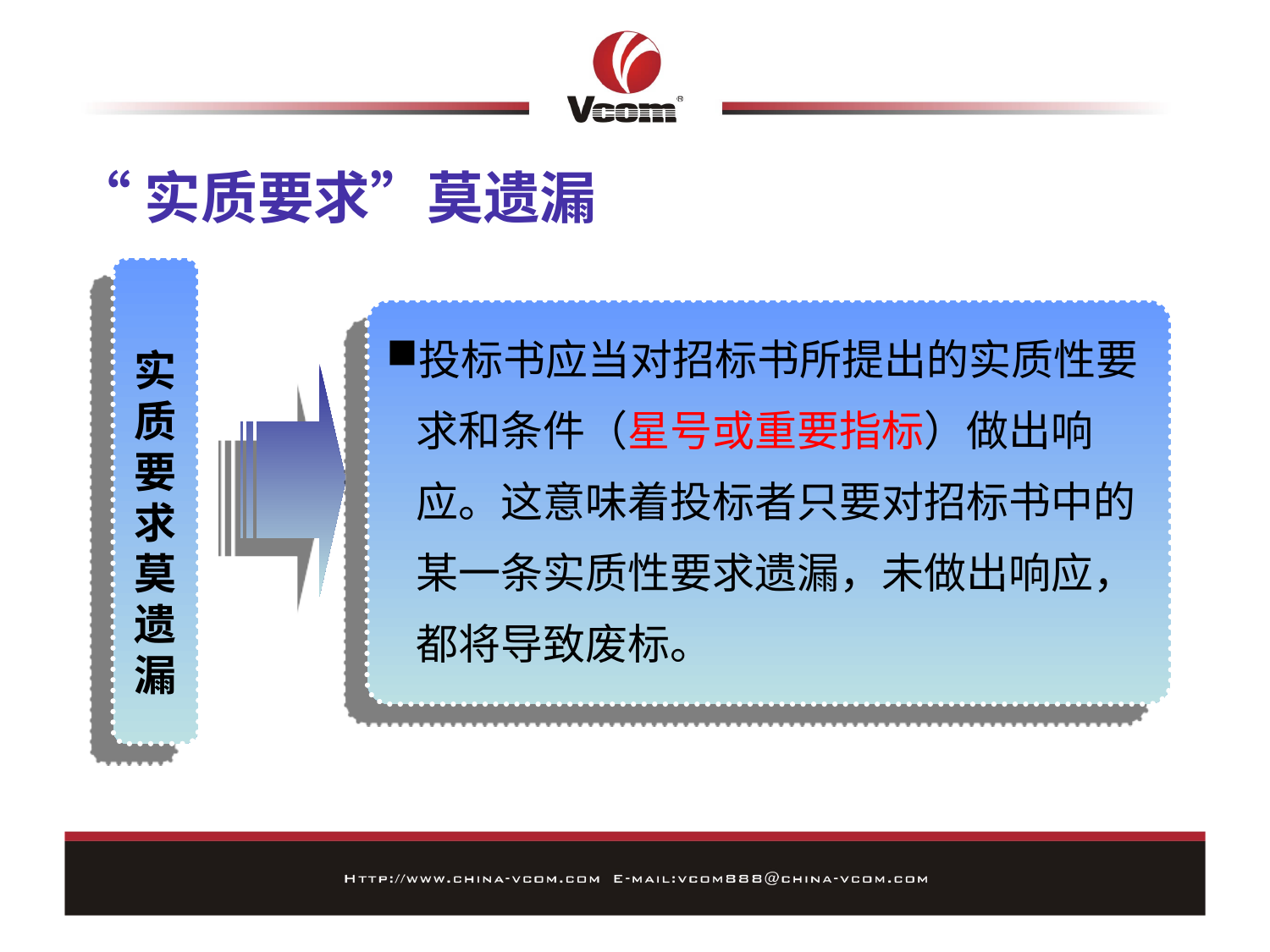

# “实质要求”莫遗漏

实质要求莫遗漏
投标书应当对招标书所提出的实质性要求和条件（星号或重要指标）做出响应。这意味着投标者只要对招标书中的某一条实质性要求遗漏，未做出响应，都将导致废标。